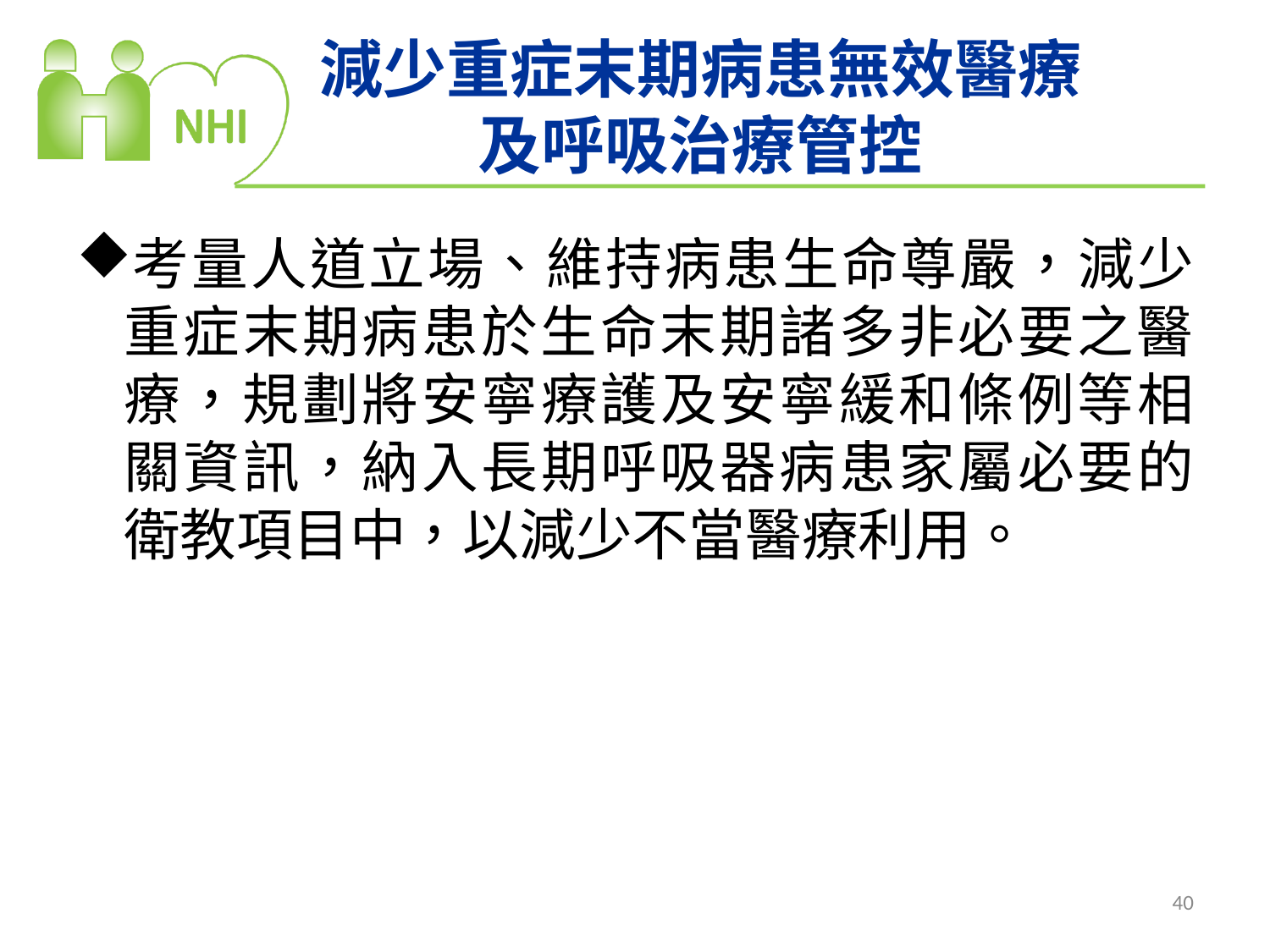

減少重症末期病患無效醫療
及呼吸治療管控
考量人道立場、維持病患生命尊嚴，減少重症末期病患於生命末期諸多非必要之醫療，規劃將安寧療護及安寧緩和條例等相關資訊，納入長期呼吸器病患家屬必要的衛教項目中，以減少不當醫療利用。

40